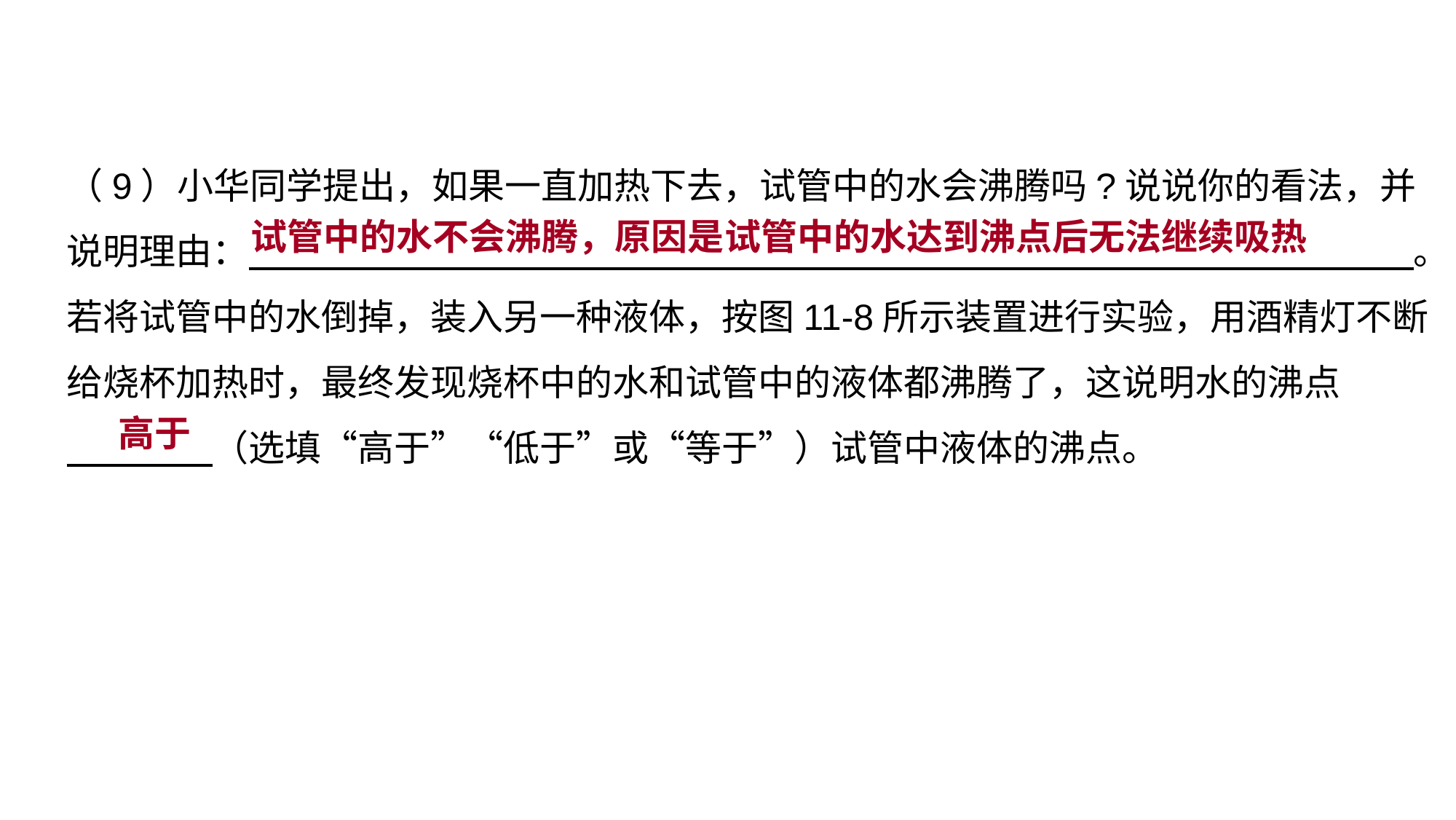

（9）小华同学提出，如果一直加热下去，试管中的水会沸腾吗?说说你的看法，并说明理由：　　　　　　　　　　　　　　　　　　　　　　　　　　　　　　　　。若将试管中的水倒掉，装入另一种液体，按图11-8所示装置进行实验，用酒精灯不断给烧杯加热时，最终发现烧杯中的水和试管中的液体都沸腾了，这说明水的沸点
　　　　（选填“高于”“低于”或“等于”）试管中液体的沸点。
试管中的水不会沸腾，原因是试管中的水达到沸点后无法继续吸热
实验突破 素养提升
高于